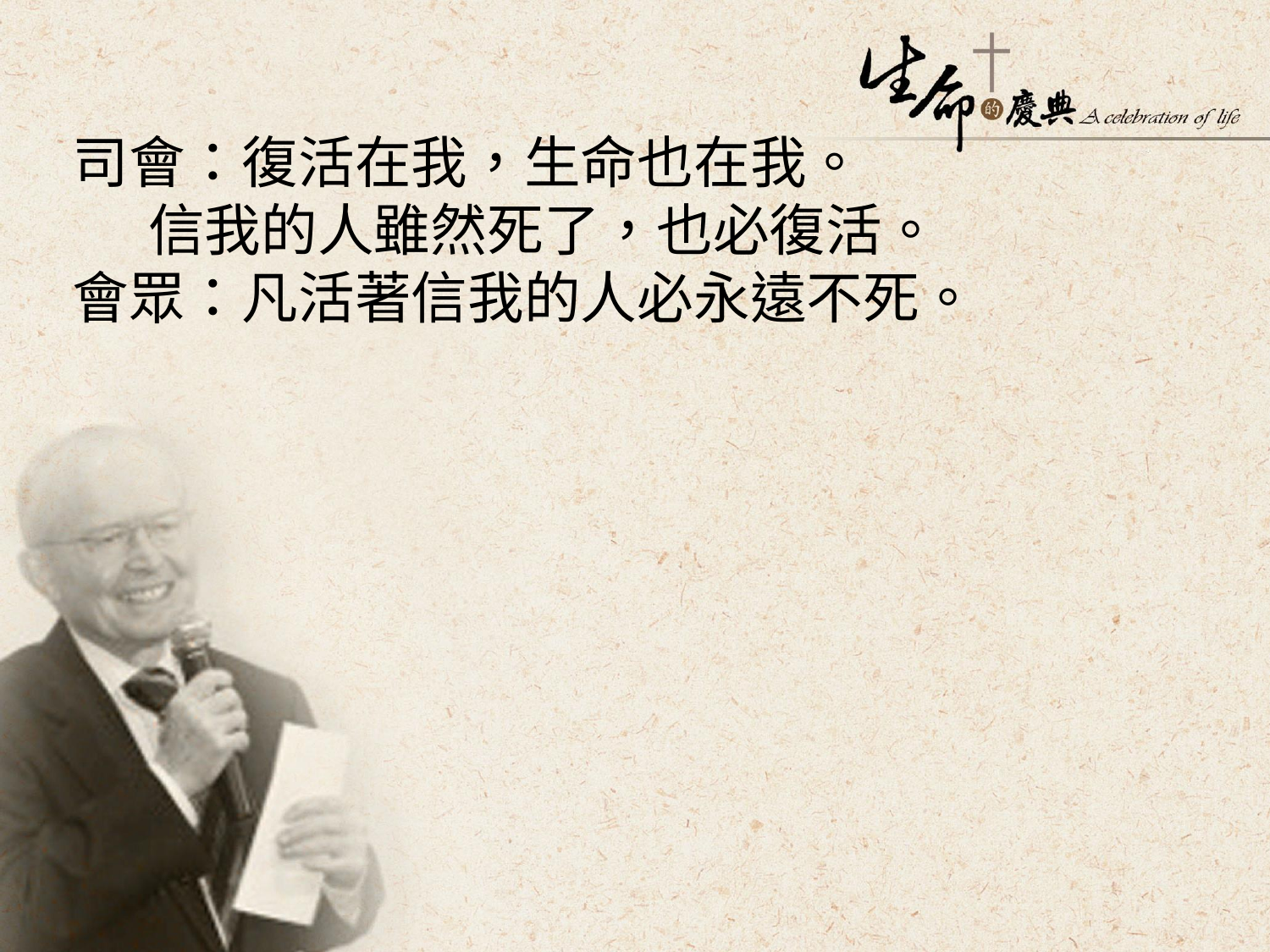

司會：復活在我，生命也在我。
      信我的人雖然死了，也必復活。
會眾：凡活著信我的人必永遠不死。